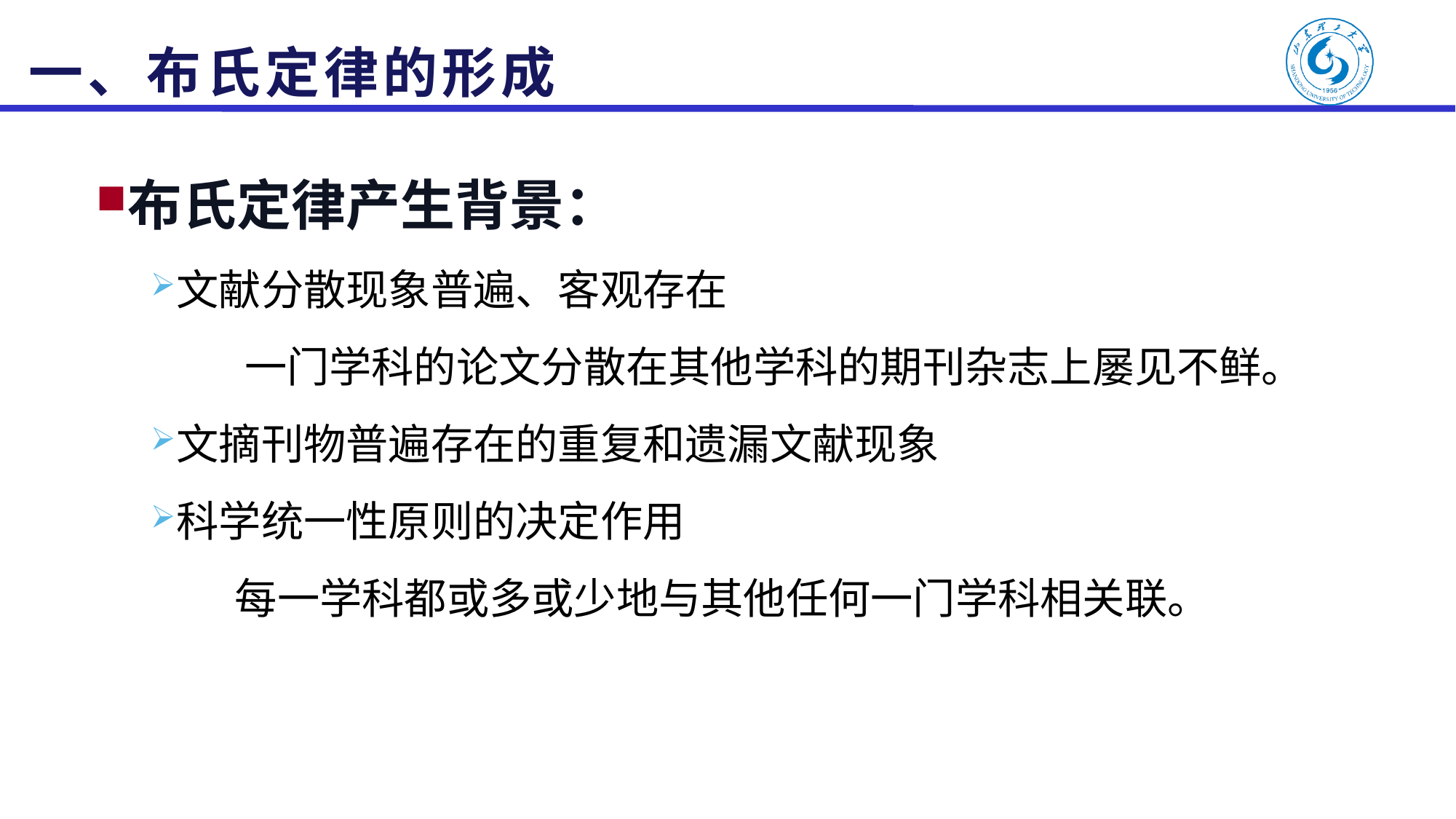

# 一、布氏定律的形成
布氏定律产生背景：
文献分散现象普遍、客观存在
   一门学科的论文分散在其他学科的期刊杂志上屡见不鲜。
文摘刊物普遍存在的重复和遗漏文献现象
科学统一性原则的决定作用
  每一学科都或多或少地与其他任何一门学科相关联。